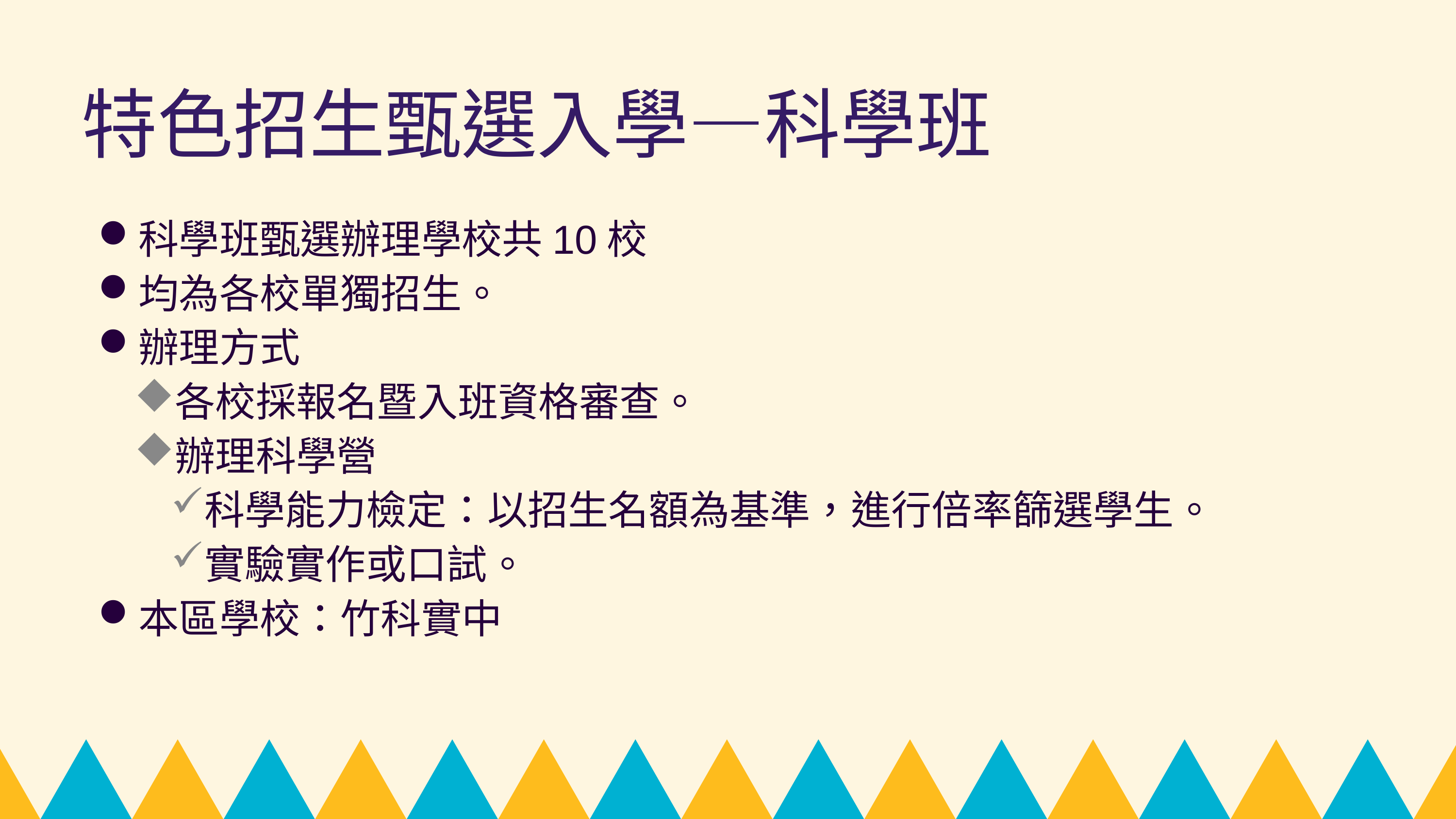

特色招生甄選入學—科學班

科學班甄選辦理學校共10校
均為各校單獨招生。
辦理方式
各校採報名暨入班資格審查。
辦理科學營
科學能力檢定：以招生名額為基準，進行倍率篩選學生。
實驗實作或口試。
本區學校：竹科實中